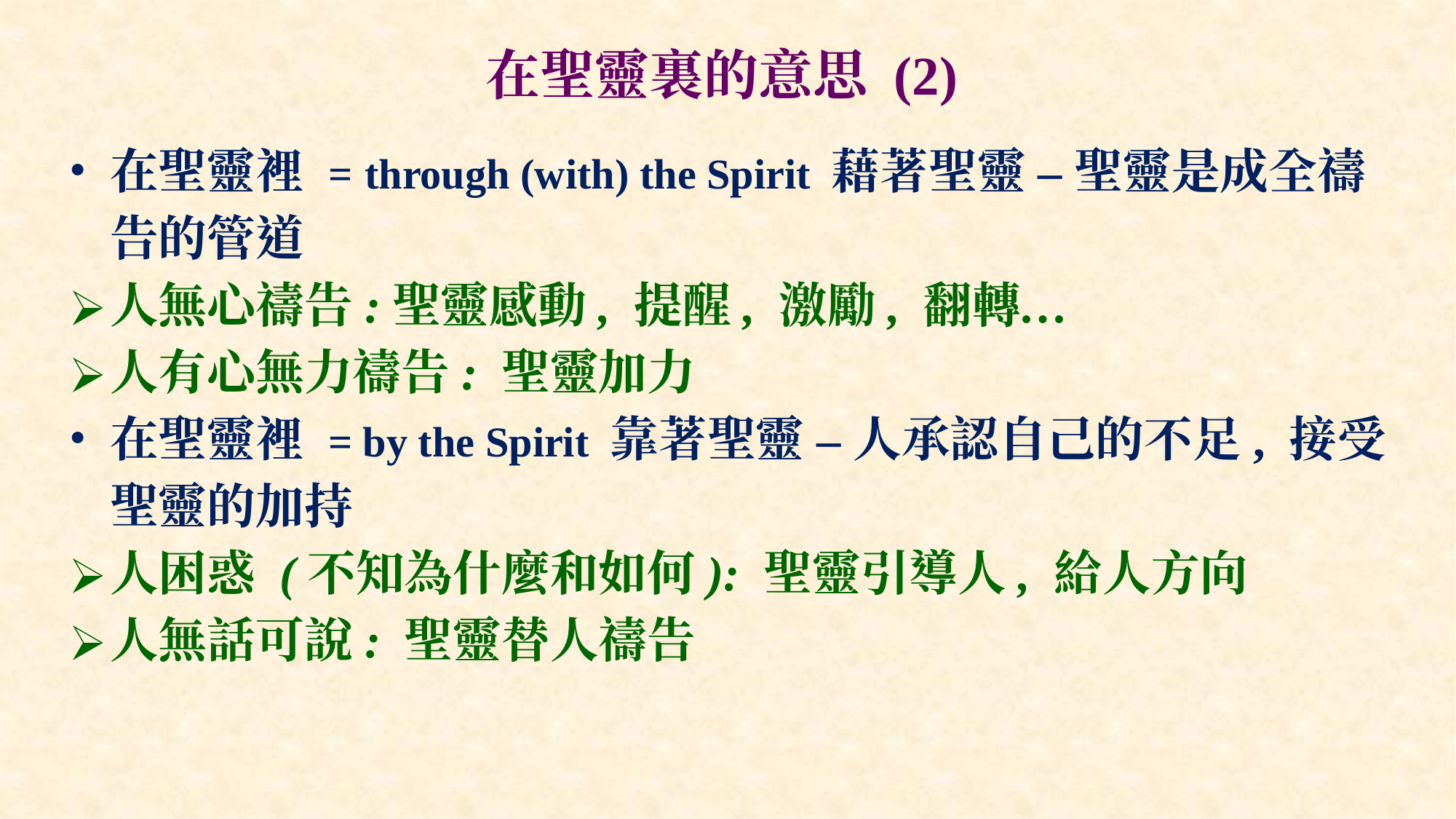

# 在聖靈裏的意思 (2)
在聖靈裡 = through (with) the Spirit 藉著聖靈 – 聖靈是成全禱告的管道
人無心禱告:聖靈感動, 提醒, 激勵, 翻轉…
人有心無力禱告: 聖靈加力
在聖靈裡 = by the Spirit 靠著聖靈 – 人承認自己的不足, 接受聖靈的加持
人困惑 (不知為什麼和如何): 聖靈引導人, 給人方向
人無話可說: 聖靈替人禱告